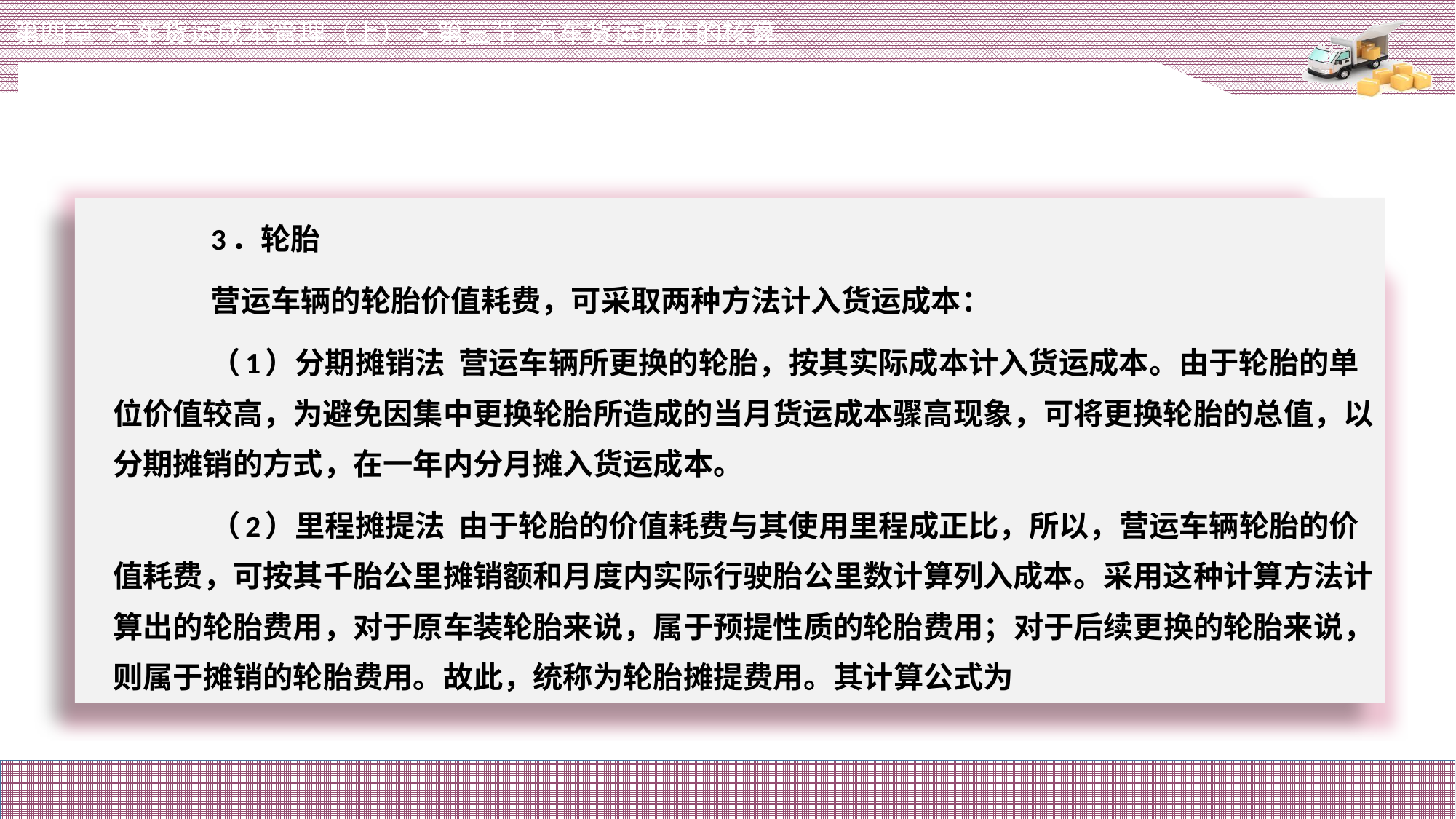

第四章  汽车货运成本管理（上）>第三节  汽车货运成本的核算
# 3．轮胎
营运车辆的轮胎价值耗费，可采取两种方法计入货运成本：
（1）分期摊销法  营运车辆所更换的轮胎，按其实际成本计入货运成本。由于轮胎的单位价值较高，为避免因集中更换轮胎所造成的当月货运成本骤高现象，可将更换轮胎的总值，以分期摊销的方式，在一年内分月摊入货运成本。
（2）里程摊提法  由于轮胎的价值耗费与其使用里程成正比，所以，营运车辆轮胎的价值耗费，可按其千胎公里摊销额和月度内实际行驶胎公里数计算列入成本。采用这种计算方法计算出的轮胎费用，对于原车装轮胎来说，属于预提性质的轮胎费用；对于后续更换的轮胎来说，则属于摊销的轮胎费用。故此，统称为轮胎摊提费用。其计算公式为